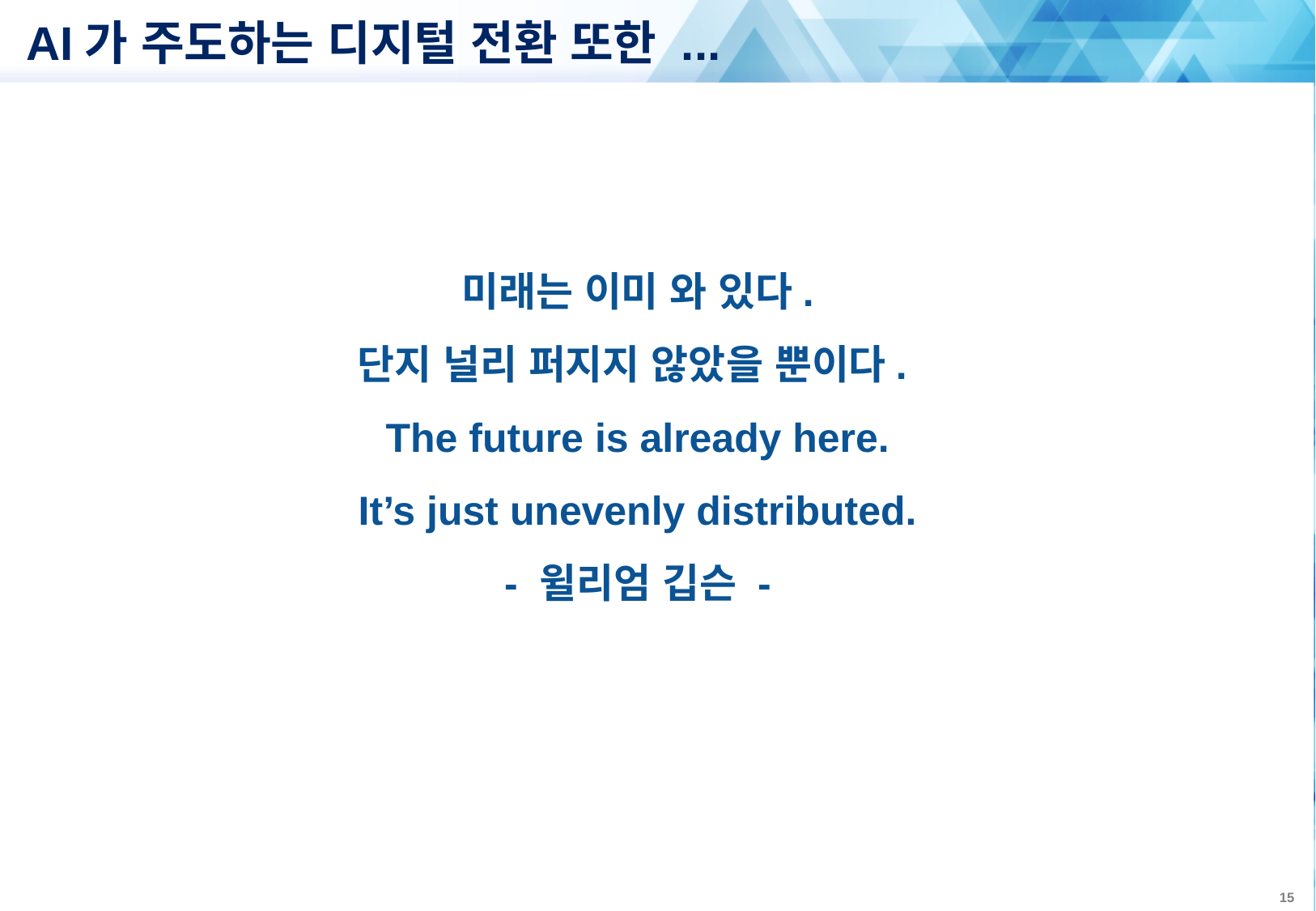

# AI가 주도하는 디지털 전환 또한 ...
미래는 이미 와 있다.
단지 널리 퍼지지 않았을 뿐이다.
The future is already here.
It’s just unevenly distributed.
- 윌리엄 깁슨 -